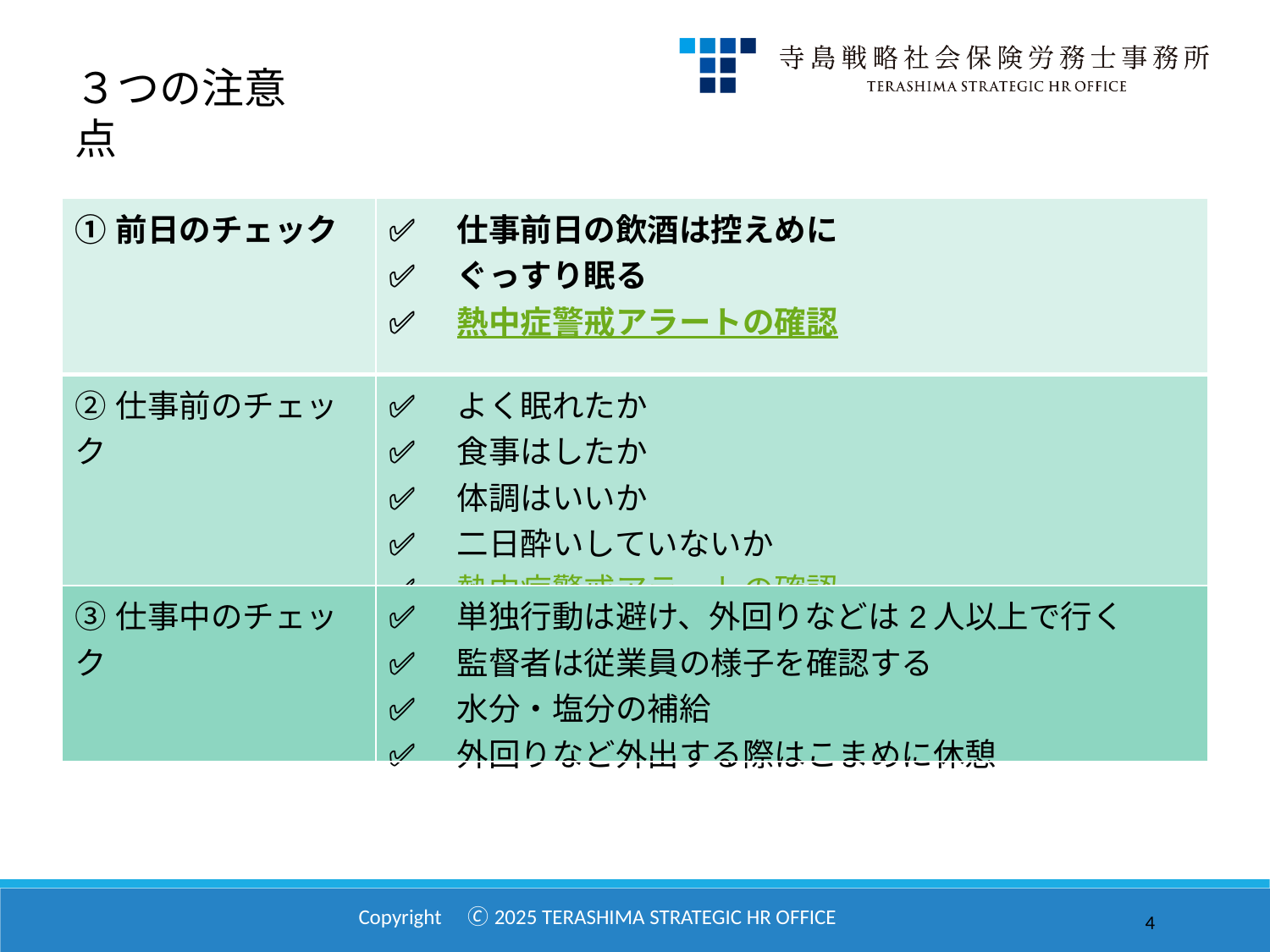

３つの注意点
| ①前日のチェック | ✅　仕事前日の飲酒は控えめに ✅　ぐっすり眠る ✅　熱中症警戒アラートの確認 |
| --- | --- |
| ②仕事前のチェック | ✅　よく眠れたか ✅　食事はしたか ✅　体調はいいか ✅　二日酔いしていないか ✅　熱中症警戒アラートの確認 |
| ③仕事中のチェック | ✅　単独行動は避け、外回りなどは2人以上で行く ✅　監督者は従業員の様子を確認する ✅　水分・塩分の補給 ✅　外回りなど外出する際はこまめに休憩 |
4